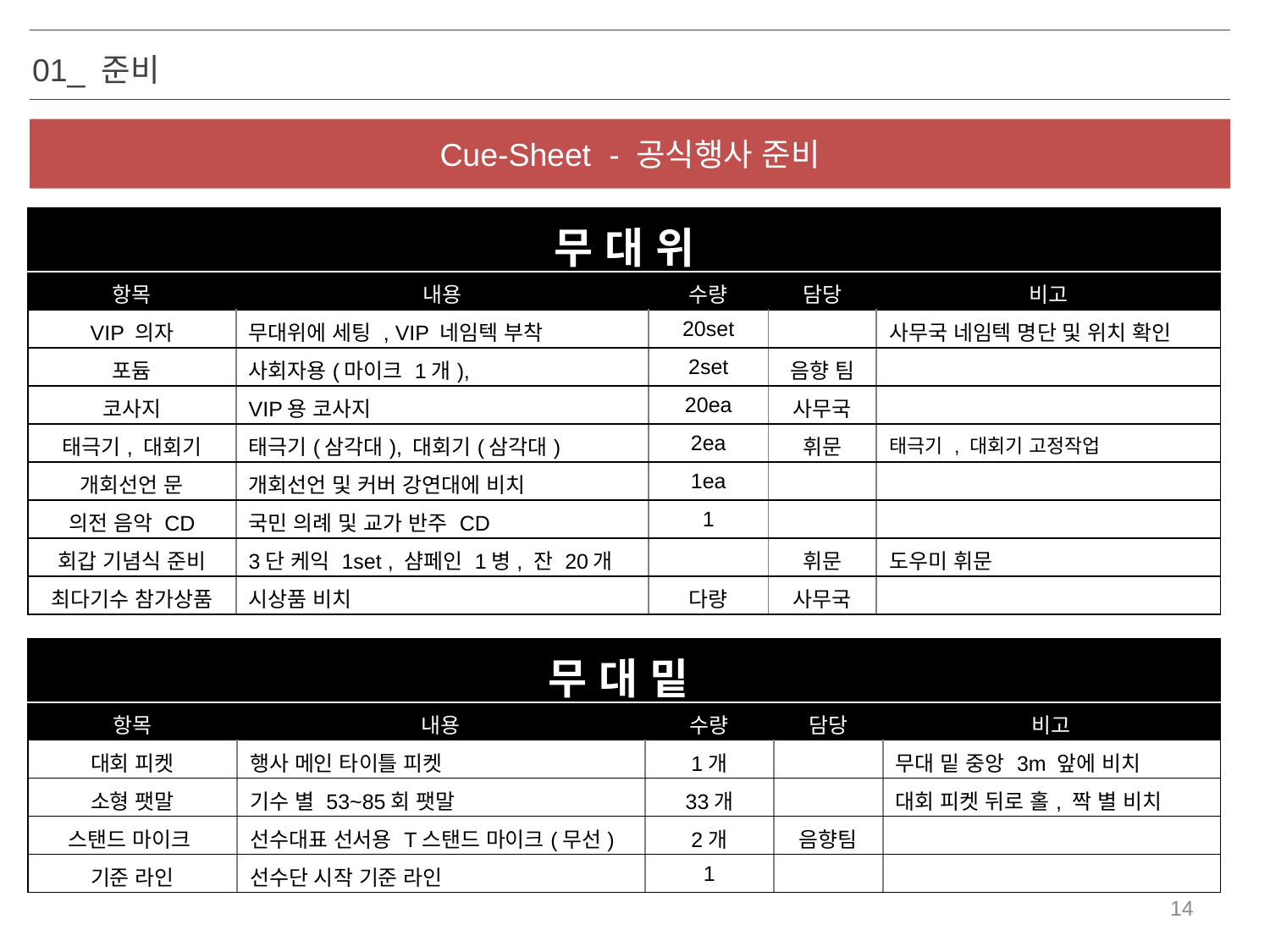

01_ 준비
Cue-Sheet  - 공식행사 준비
| 무 대 위 |  |  |  |  |
| --- | --- | --- | --- | --- |
| 항목 | 내용 | 수량 | 담당 | 비고 |
| VIP 의자 | 무대위에 세팅 , VIP 네임텍 부착 | 20set |  | 사무국 네임텍 명단 및 위치 확인 |
| 포듐 | 사회자용(마이크 1개), | 2set | 음향 팀 |  |
| 코사지 | VIP용 코사지 | 20ea | 사무국 |  |
| 태극기, 대회기 | 태극기(삼각대), 대회기(삼각대) | 2ea | 휘문 | 태극기 , 대회기 고정작업 |
| 개회선언 문 | 개회선언 및 커버 강연대에 비치 | 1ea |  |  |
| 의전 음악 CD | 국민 의례 및 교가 반주 CD | 1 |  |  |
| 회갑 기념식 준비 | 3단 케익 1set , 샴페인 1병, 잔 20개 |  | 휘문 | 도우미 휘문 |
| 최다기수 참가상품 | 시상품 비치 | 다량 | 사무국 |  |
| 무 대 밑 |  |  |  |  |
| --- | --- | --- | --- | --- |
| 항목 | 내용 | 수량 | 담당 | 비고 |
| 대회 피켓 | 행사 메인 타이틀 피켓 | 1개 |  | 무대 밑 중앙 3m 앞에 비치 |
| 소형 팻말 | 기수 별 53~85회 팻말 | 33개 |  | 대회 피켓 뒤로 홀, 짝 별 비치 |
| 스탠드 마이크 | 선수대표 선서용 T스탠드 마이크(무선) | 2개 | 음향팀 |  |
| 기준 라인 | 선수단 시작 기준 라인 | 1 |  |  |
14